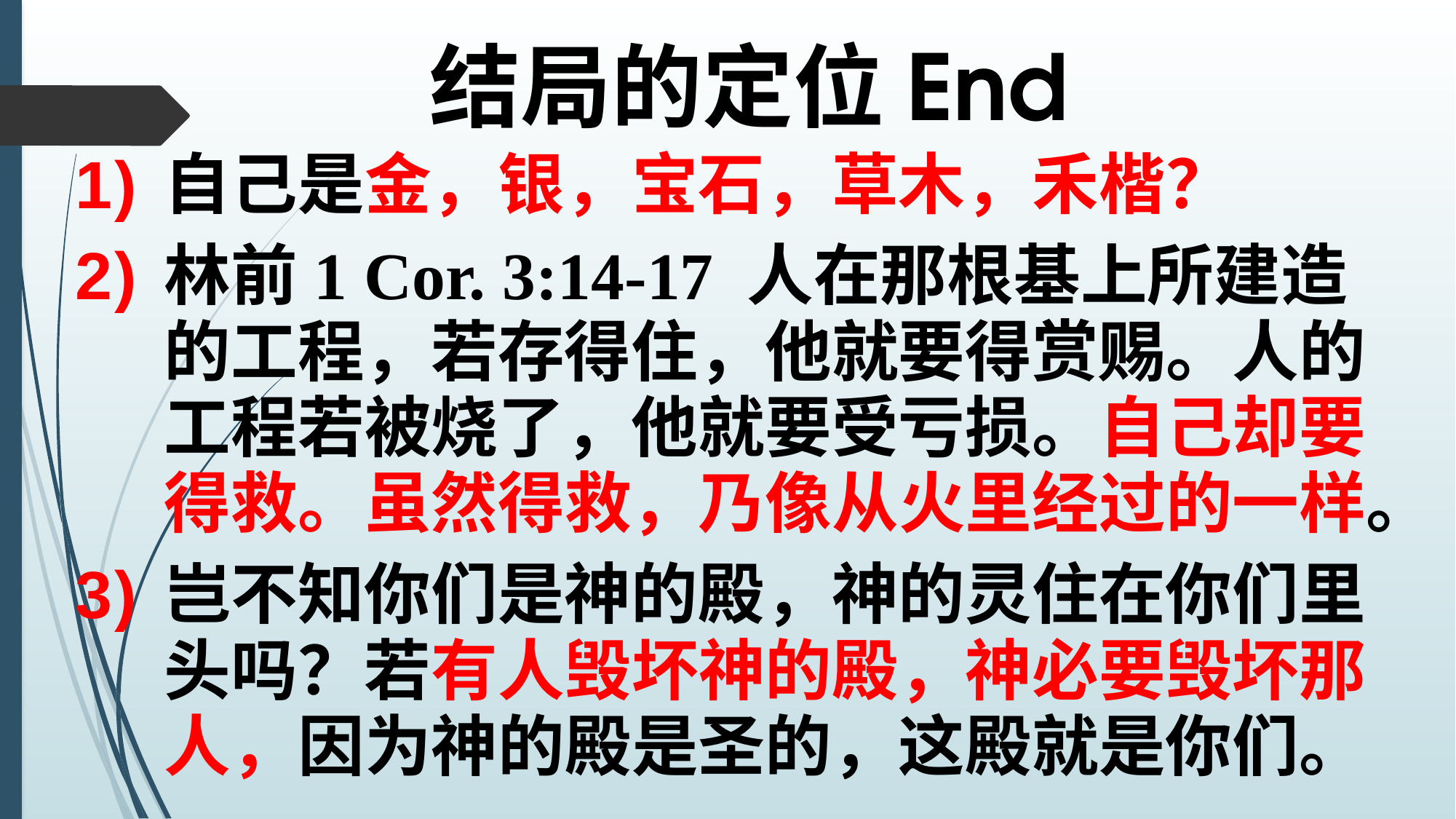

# 结局的定位End
自己是金，银，宝石，草木，禾楷？
林前1 Cor. 3:14-17 人在那根基上所建造的工程，若存得住，他就要得赏赐。人的工程若被烧了，他就要受亏损。自己却要得救。虽然得救，乃像从火里经过的一样。
岂不知你们是神的殿，神的灵住在你们里头吗？若有人毁坏神的殿，神必要毁坏那人，因为神的殿是圣的，这殿就是你们。